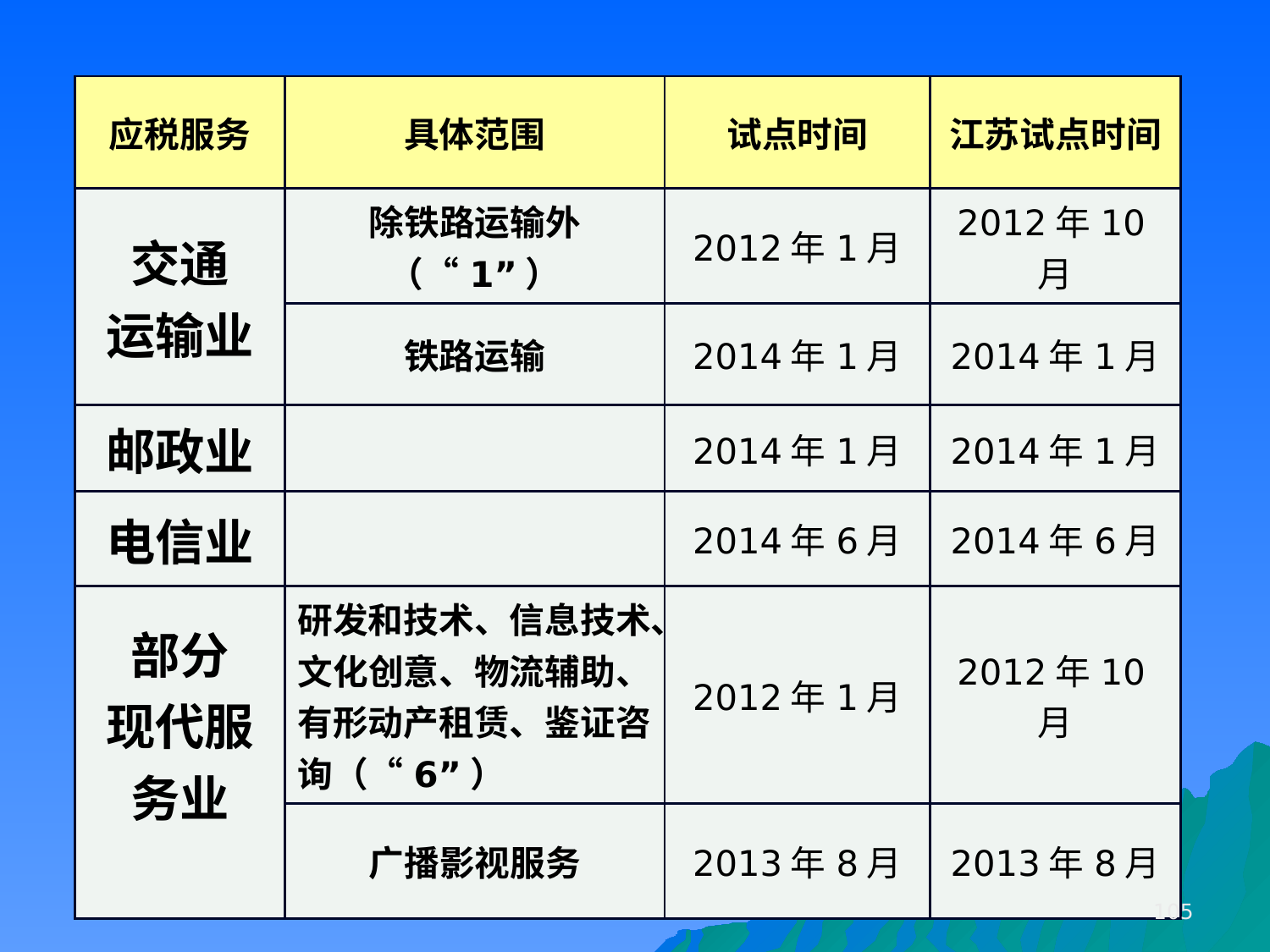

| 应税服务 | 具体范围 | 试点时间 | 江苏试点时间 |
| --- | --- | --- | --- |
| 交通 运输业 | 除铁路运输外（“1”） | 2012年1月 | 2012年10月 |
|  | 铁路运输 | 2014年1月 | 2014年1月 |
| 邮政业 |  | 2014年1月 | 2014年1月 |
| 电信业 |  | 2014年6月 | 2014年6月 |
| 部分 现代服务业 | 研发和技术、信息技术、文化创意、物流辅助、有形动产租赁、鉴证咨询（“6”） | 2012年1月 | 2012年10月 |
|  | 广播影视服务 | 2013年8月 | 2013年8月 |
105